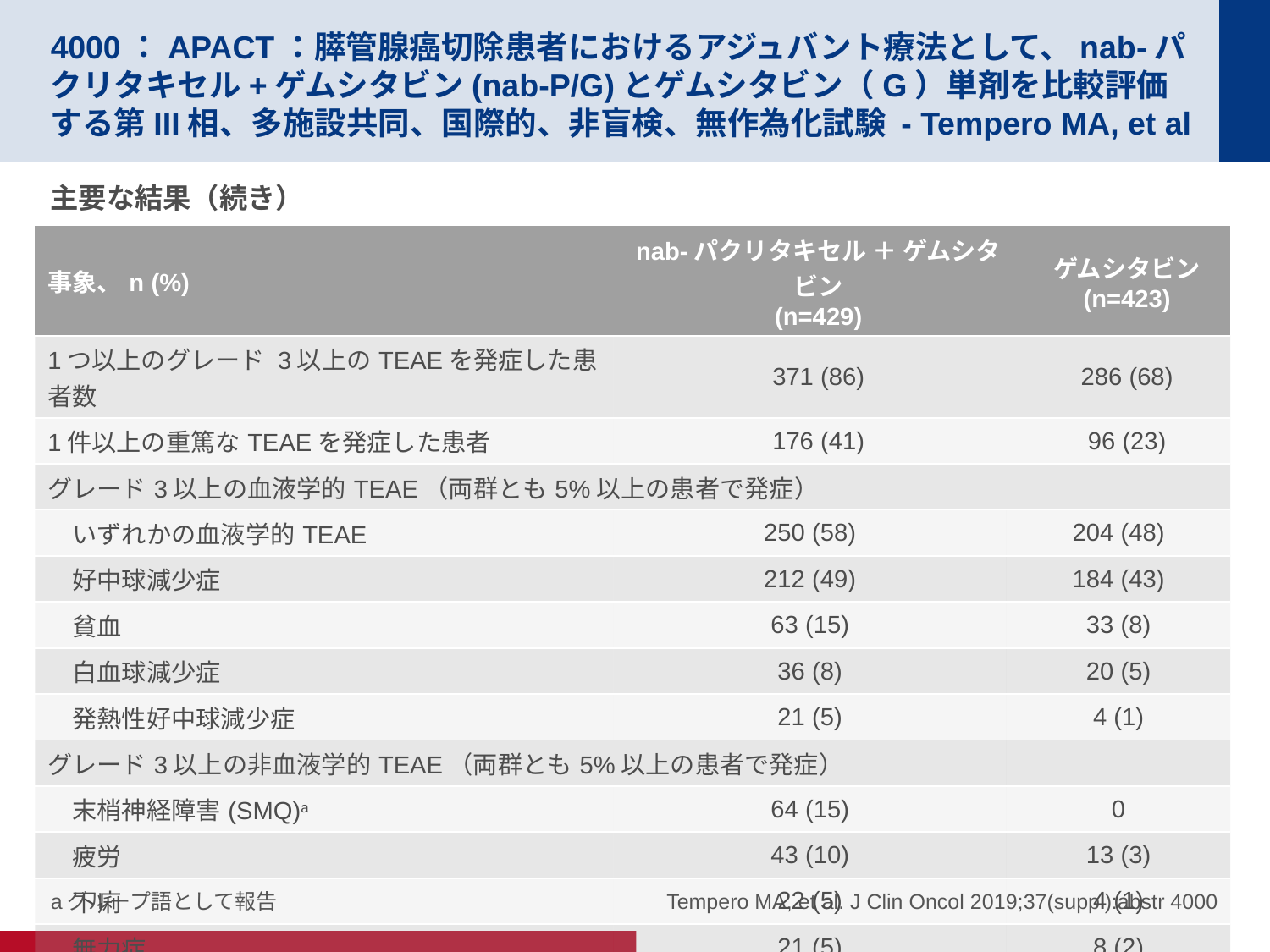

# 4000：APACT：膵管腺癌切除患者におけるアジュバント療法として、nab-パクリタキセル+ゲムシタビン(nab-P/G)とゲムシタビン（G）単剤を比較評価する第III相、多施設共同、国際的、非盲検、無作為化試験 - Tempero MA, et al
主要な結果（続き）
| 事象、n (%) | nab-パクリタキセル ＋ ゲムシタビン (n=429) |  | ゲムシタビン (n=423) |
| --- | --- | --- | --- |
| 1つ以上のグレード 3以上のTEAEを発症した患者数 | 371 (86) |  | 286 (68) |
| 1件以上の重篤なTEAEを発症した患者 | 176 (41) |  | 96 (23) |
| グレード3以上の血液学的TEAE（両群とも5%以上の患者で発症） |  |  |  |
| いずれかの血液学的TEAE | 250 (58) | 204 (48) |  |
| 好中球減少症 | 212 (49) | 184 (43) |  |
| 貧血 | 63 (15) | 33 (8) |  |
| 白血球減少症 | 36 (8) | 20 (5) |  |
| 発熱性好中球減少症 | 21 (5) | 4 (1) |  |
| グレード3以上の非血液学的TEAE（両群とも5%以上の患者で発症） |  |  |  |
| 末梢神経障害(SMQ)a | 64 (15) | 0 |  |
| 疲労 | 43 (10) | 13 (3) |  |
| 下痢 | 22 (5) | 4 (1) |  |
| 無力症 | 21 (5) | 8 (2) |  |
| 高血圧 | 17 (4) | 27 (6) |  |
aグループ語として報告
Tempero MA, et al. J Clin Oncol 2019;37(suppl):abstr 4000